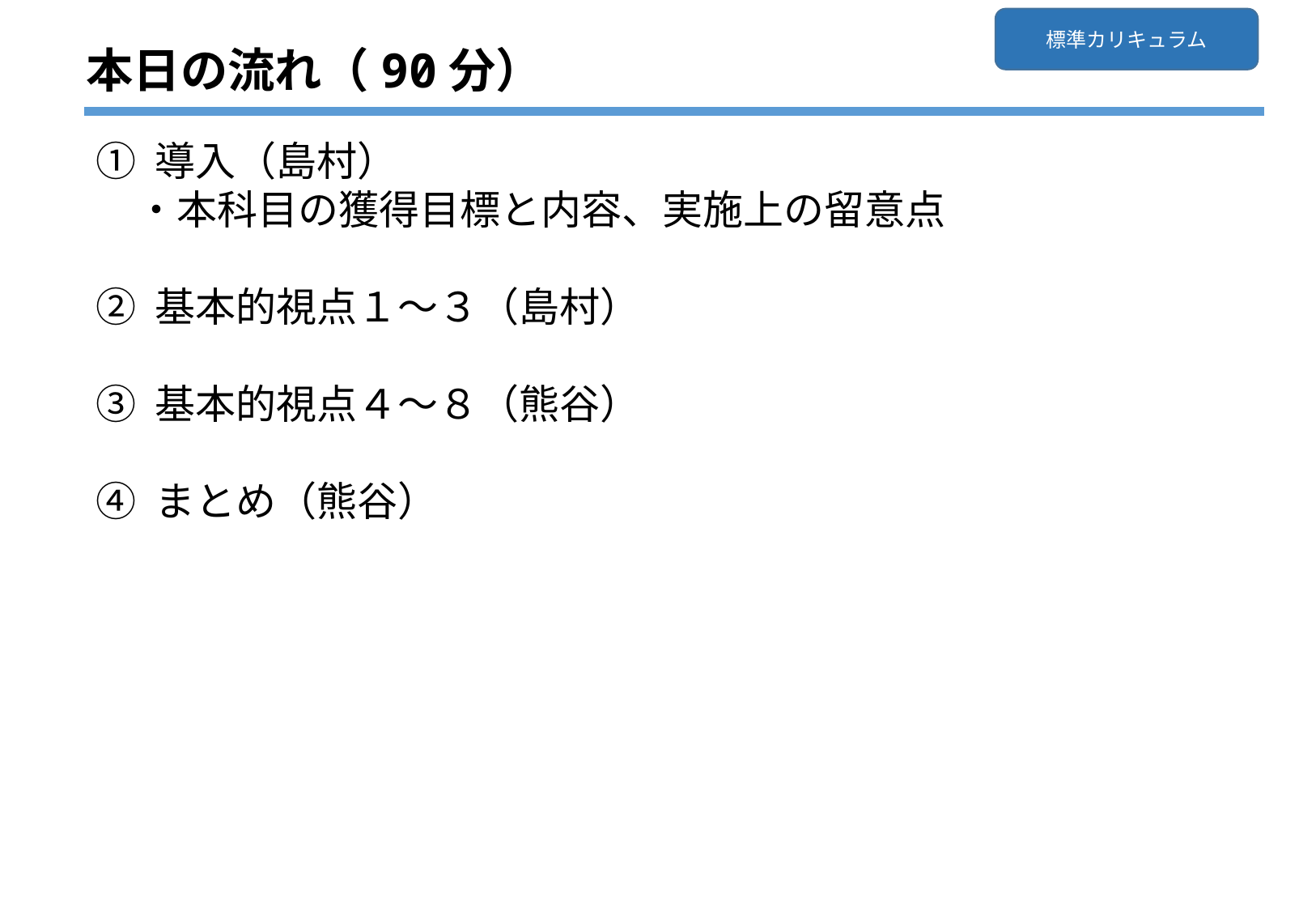

標準カリキュラム
本日の流れ（90分）
① 導入（島村）
　・本科目の獲得目標と内容、実施上の留意点

② 基本的視点１～３（島村）

③ 基本的視点４～８（熊谷）

④ まとめ（熊谷）